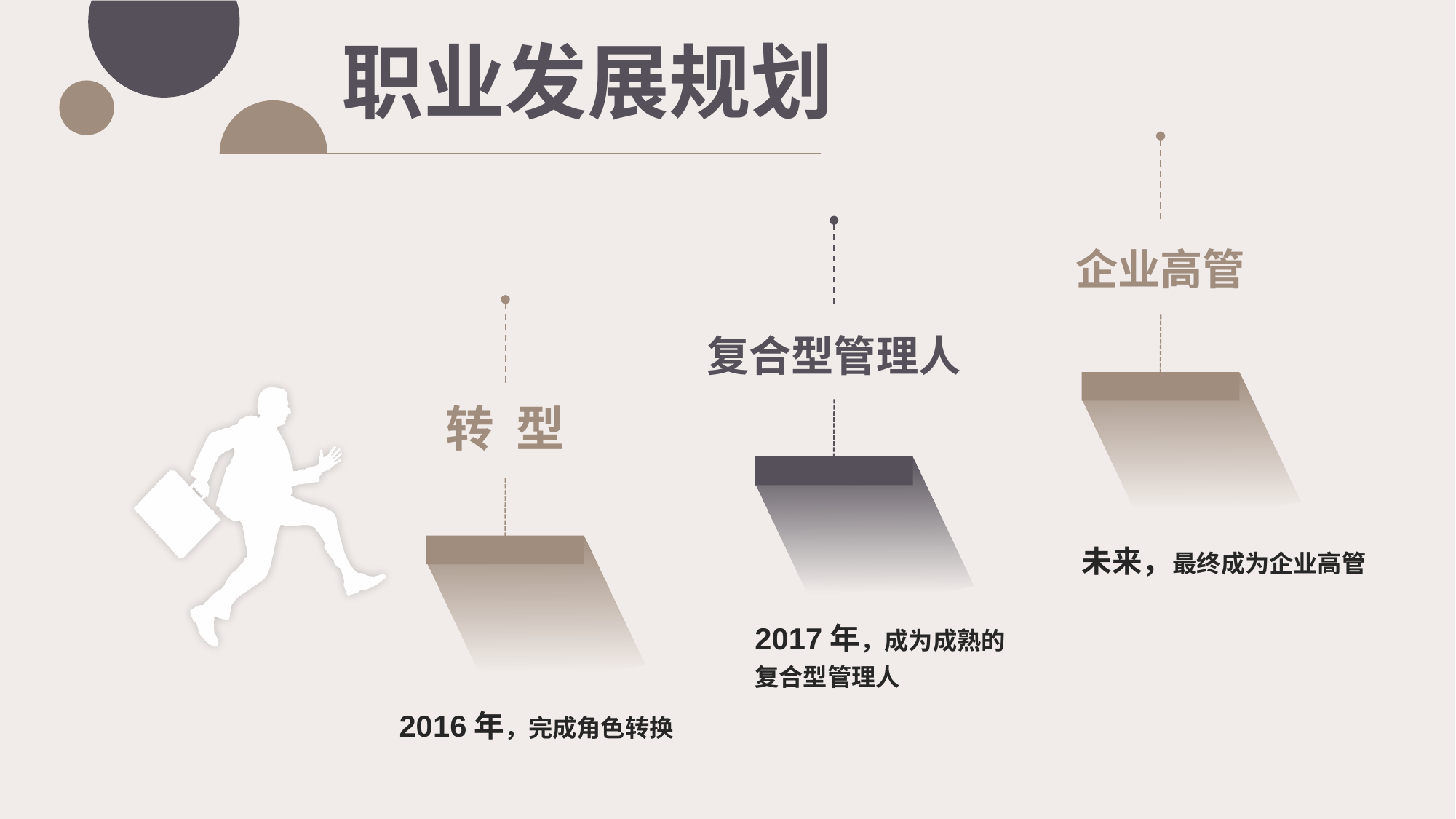

职业发展规划

企业高管

复合型管理人

转  型

未来，最终成为企业高管
2017年，成为成熟的
复合型管理人
2016年，完成角色转换